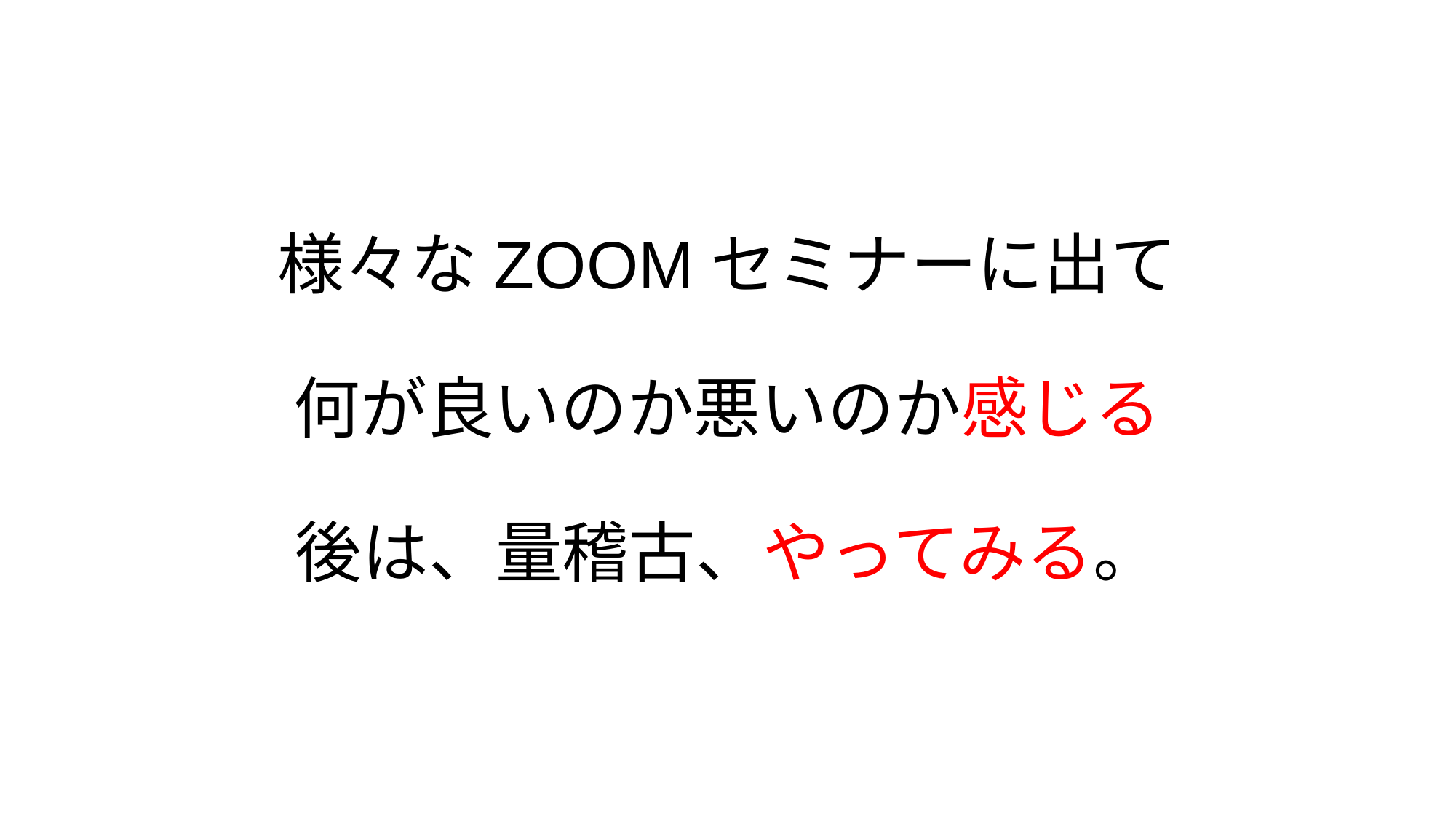

# 様々なZOOMセミナーに出て 何が良いのか悪いのか感じる 後は、量稽古、やってみる。